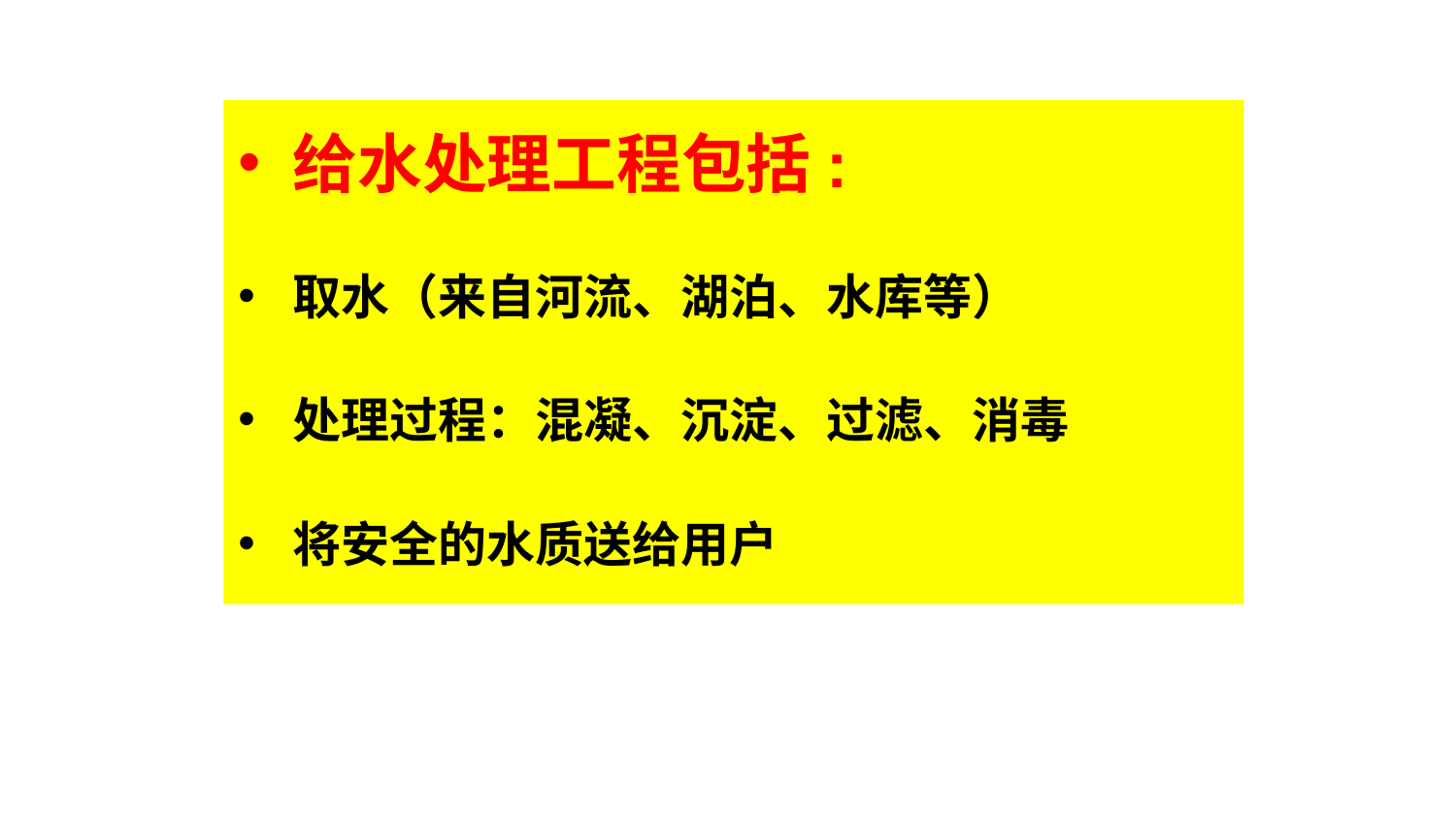

给水处理工程包括:
取水（来自河流、湖泊、水库等）
处理过程：混凝、沉淀、过滤、消毒
将安全的水质送给用户